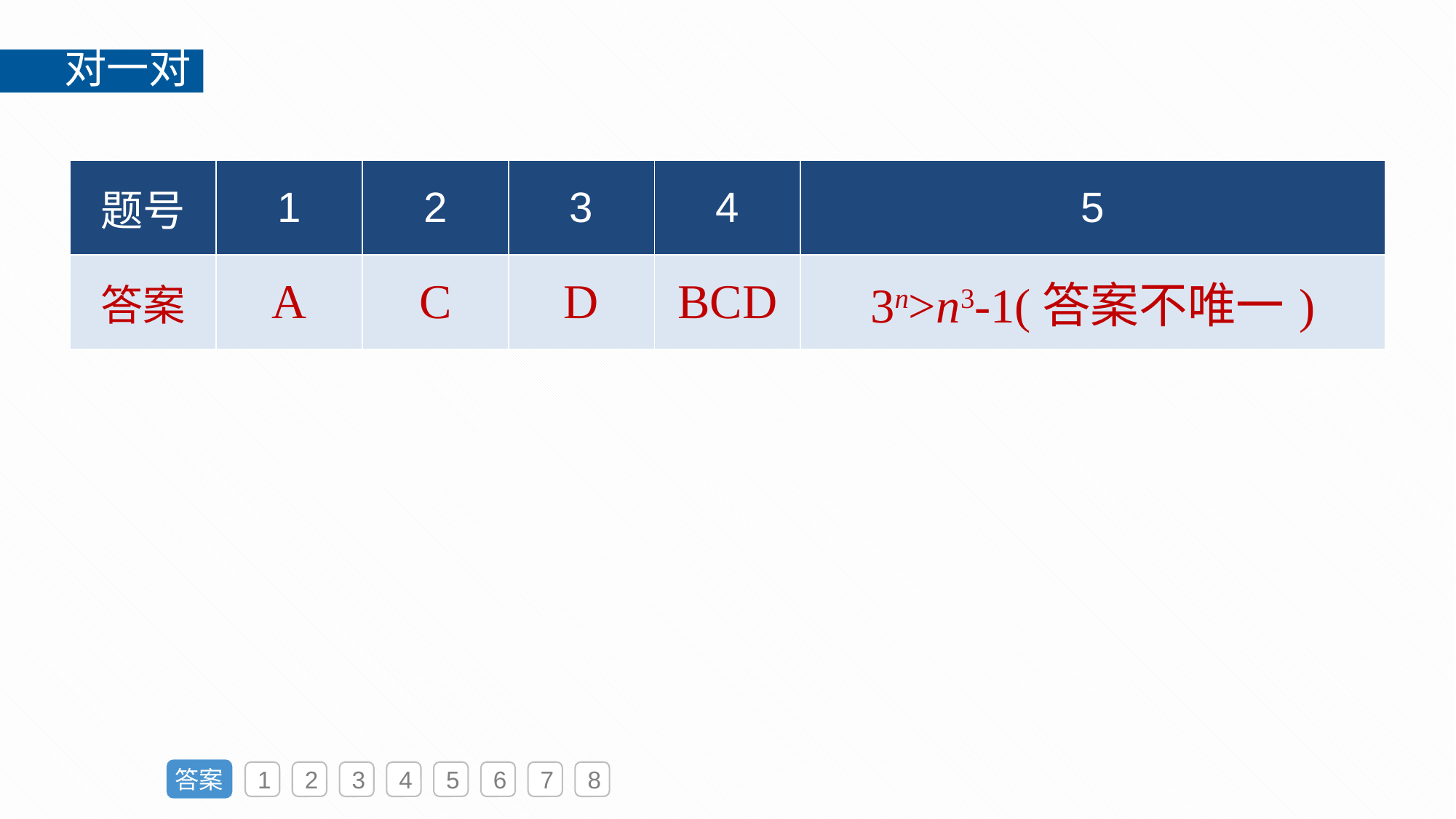

对一对

| 题号 | 1 | 2 | 3 | 4 | 5 |
| --- | --- | --- | --- | --- | --- |
| 答案 | A | C | D | BCD | 3n>n3-1(答案不唯一) |
答案
1
2
3
4
5
6
7
8